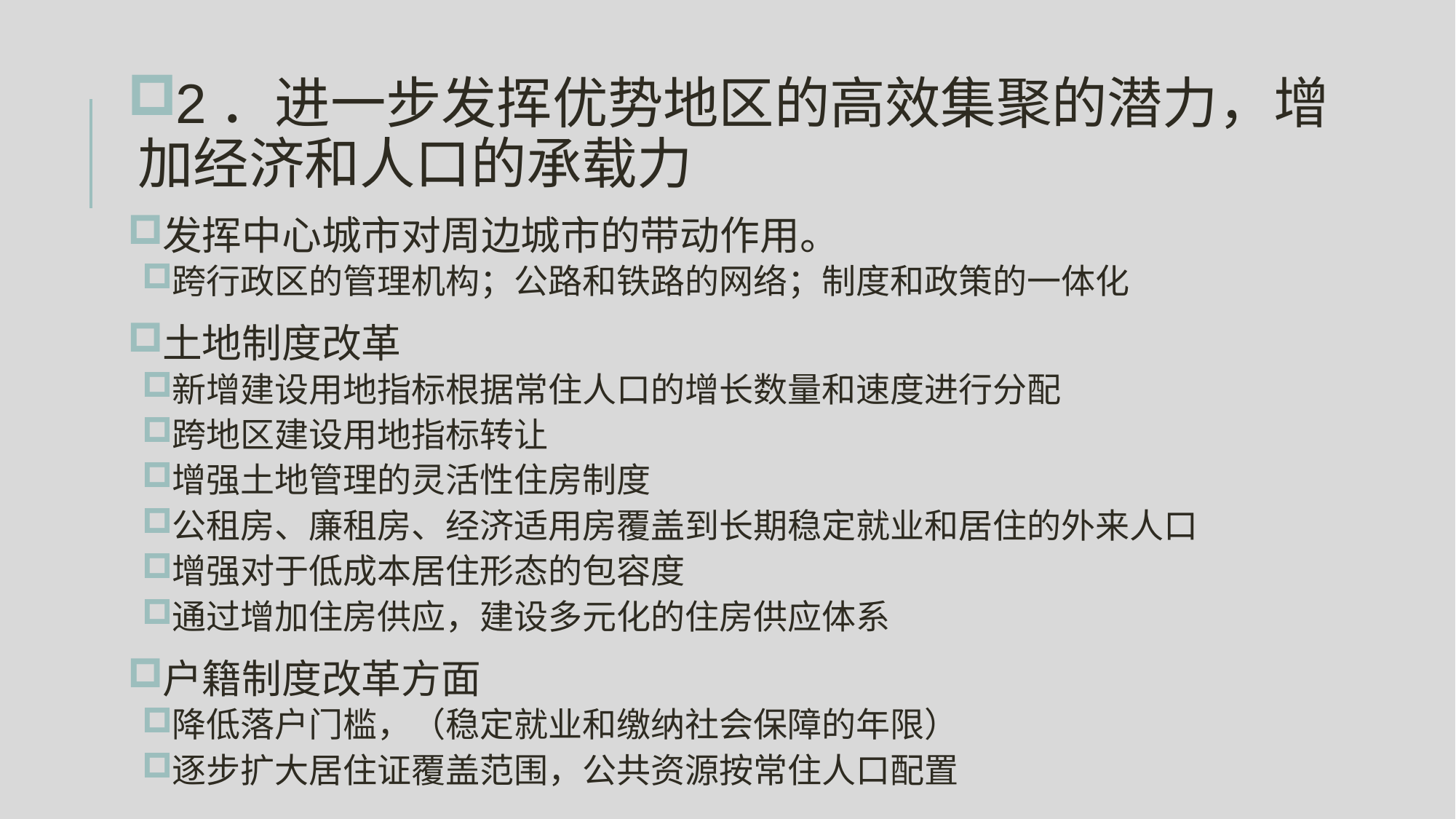

2．进一步发挥优势地区的高效集聚的潜力，增加经济和人口的承载力
发挥中心城市对周边城市的带动作用。
跨行政区的管理机构；公路和铁路的网络；制度和政策的一体化
土地制度改革
新增建设用地指标根据常住人口的增长数量和速度进行分配
跨地区建设用地指标转让
增强土地管理的灵活性住房制度
公租房、廉租房、经济适用房覆盖到长期稳定就业和居住的外来人口
增强对于低成本居住形态的包容度
通过增加住房供应，建设多元化的住房供应体系
户籍制度改革方面
降低落户门槛，（稳定就业和缴纳社会保障的年限）
逐步扩大居住证覆盖范围，公共资源按常住人口配置